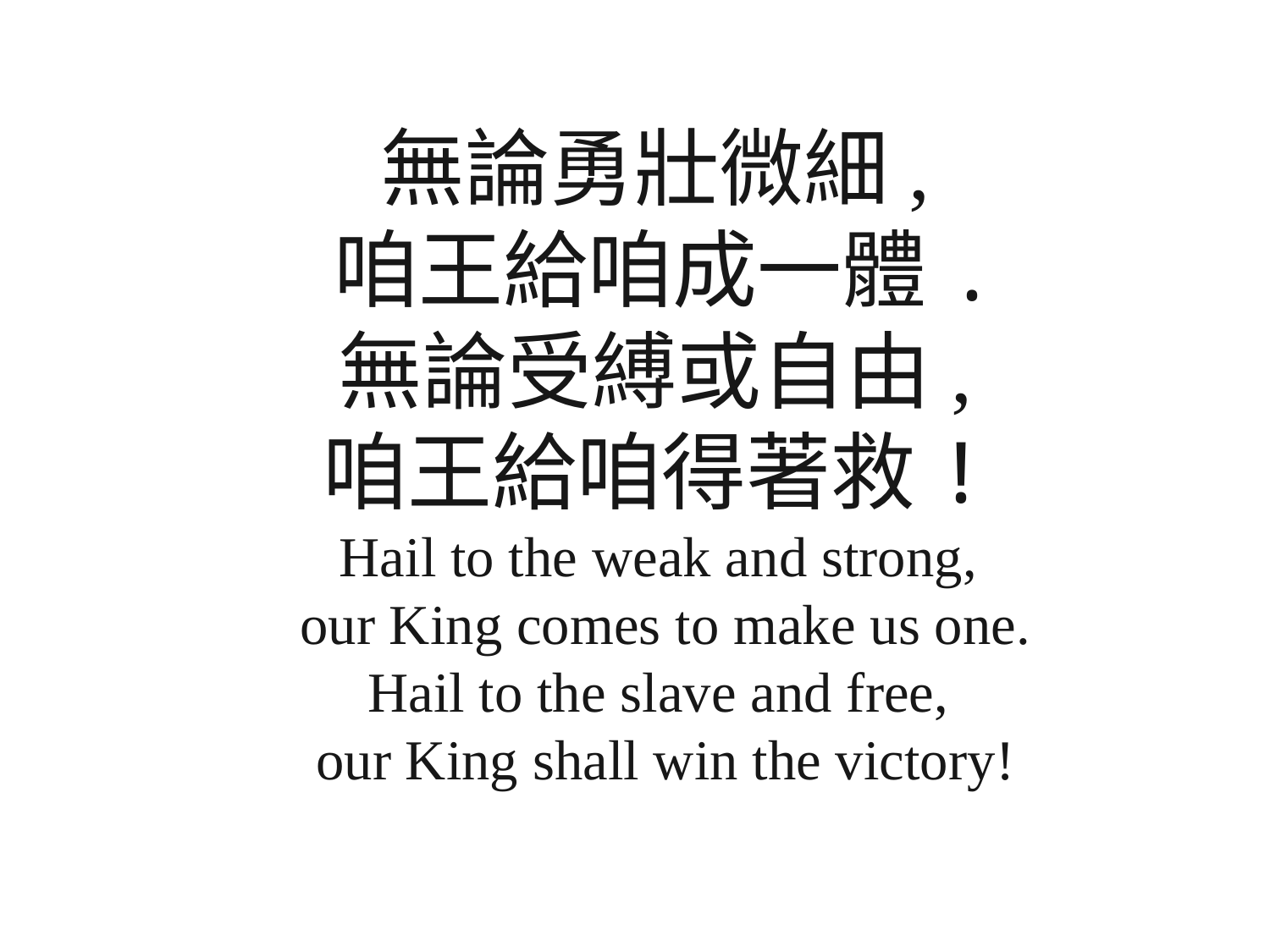

# 無論勇壯微細, 咱王給咱成一體. 無論受縛或自由, 咱王給咱得著救! Hail to the weak and strong, our King comes to make us one. Hail to the slave and free, our King shall win the victory!